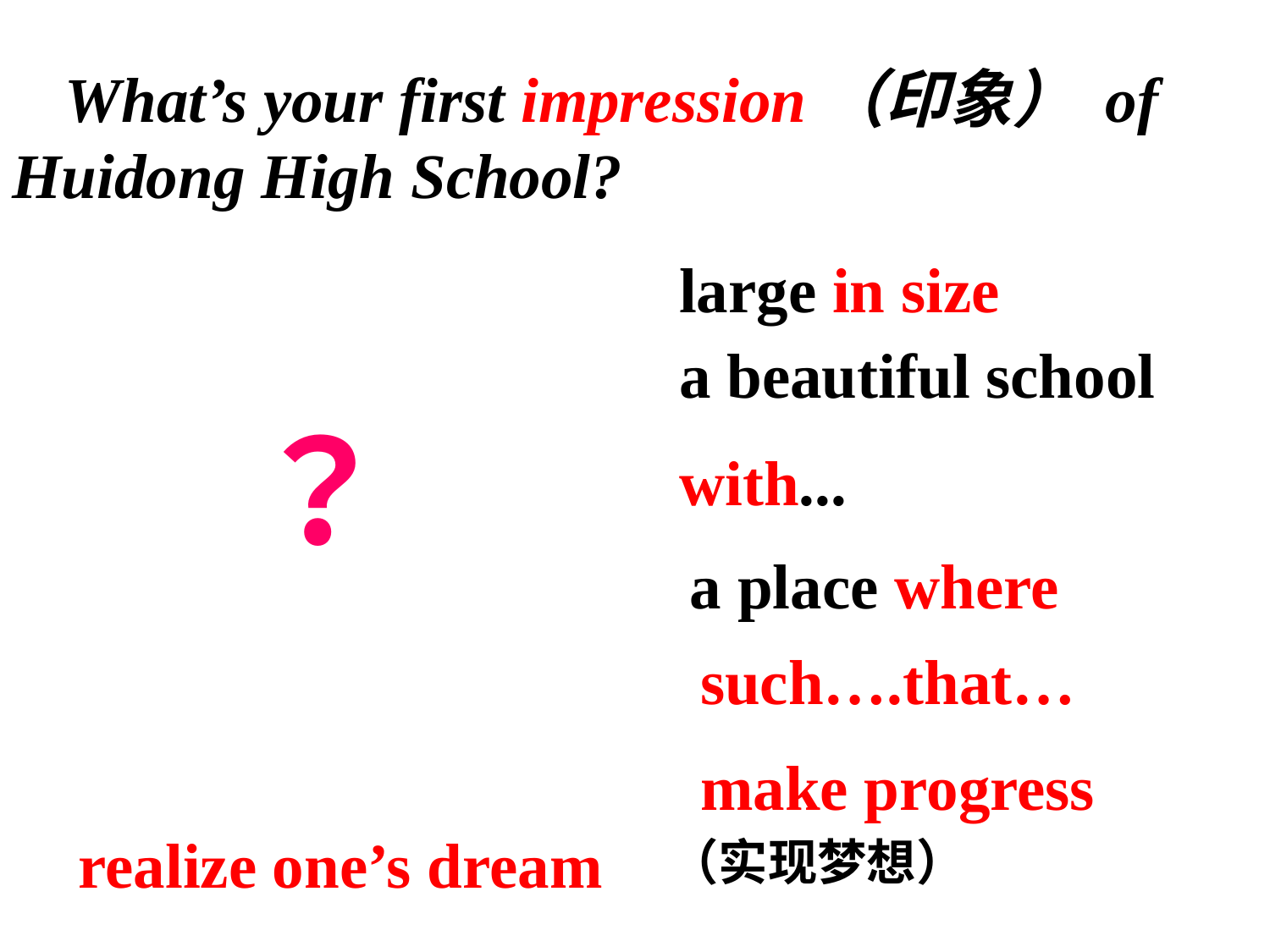

What’s your first impression（印象） of  Huidong High School?
large in size
a beautiful school
with...
﹖
a place where
such….that…
make progress
realize one’s dream
（实现梦想）